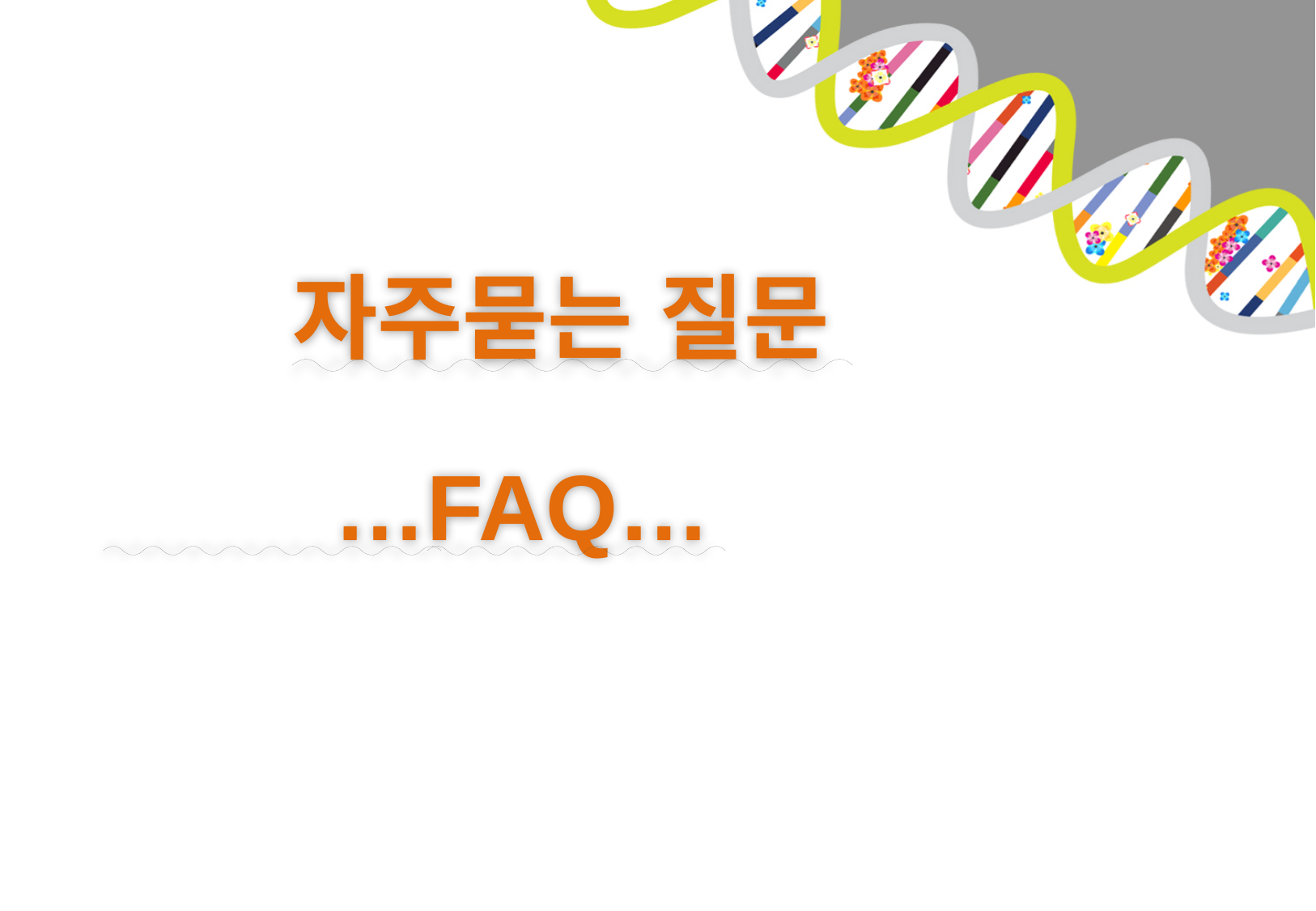

자주묻는 질문
         …FAQ…
홈페이지 주소 / 기업명 삽입